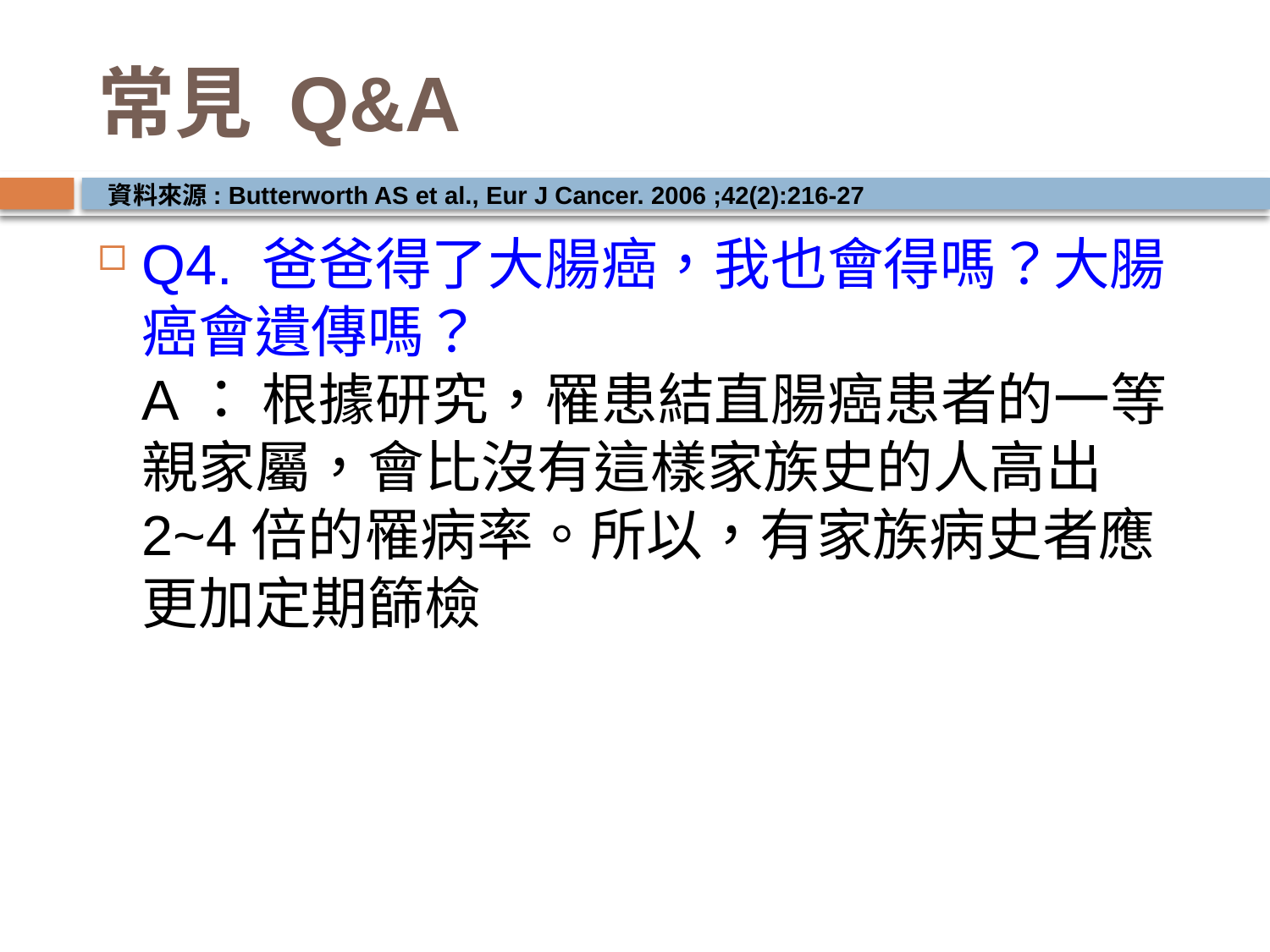

# 常見 Q&A
資料來源: Butterworth AS et al., Eur J Cancer. 2006 ;42(2):216-27
Q4. 爸爸得了大腸癌，我也會得嗎？大腸癌會遺傳嗎？
A： 根據研究，罹患結直腸癌患者的一等親家屬，會比沒有這樣家族史的人高出2~4倍的罹病率。所以，有家族病史者應更加定期篩檢